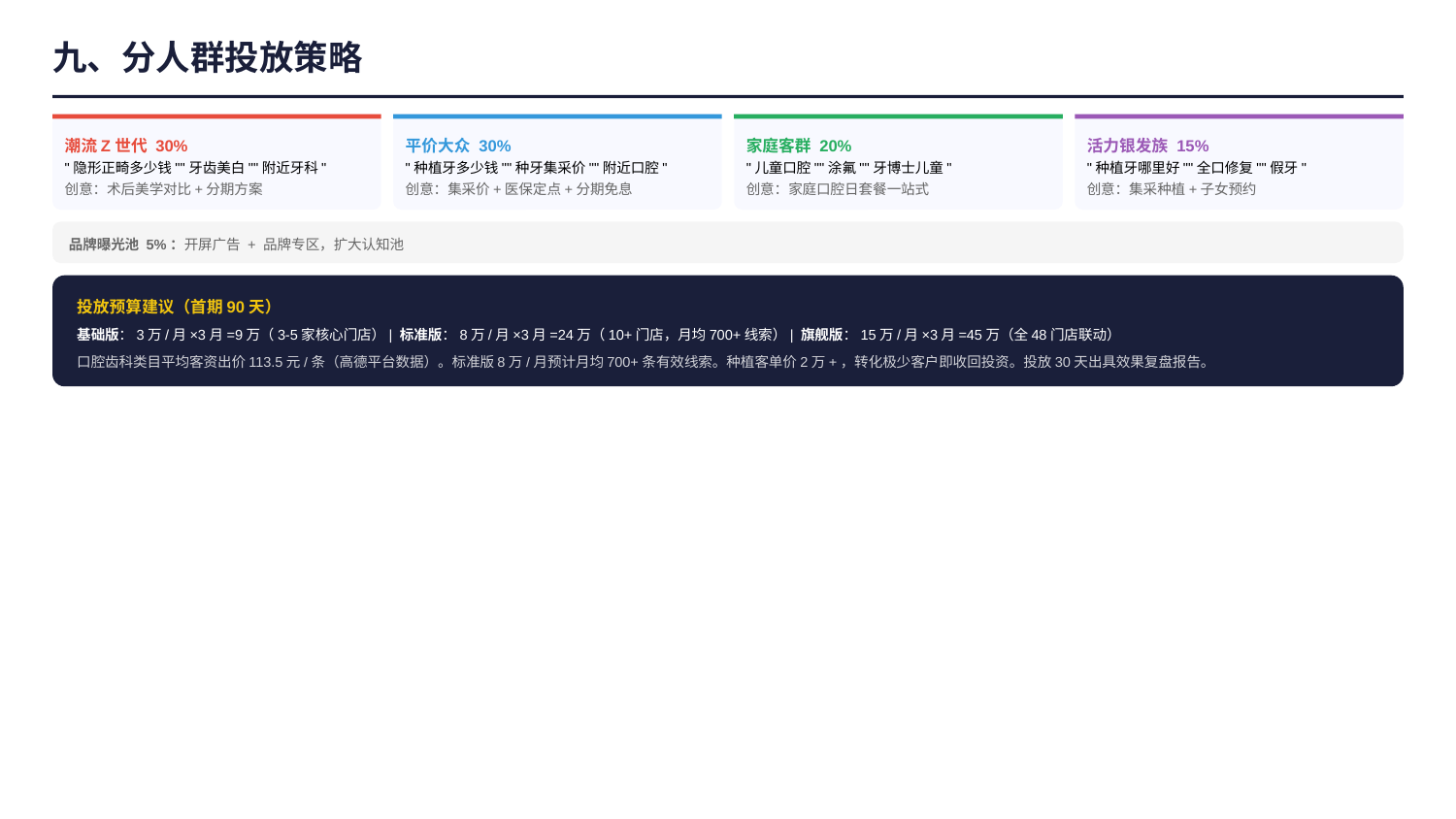

九、分人群投放策略

潮流Z世代 30%
平价大众 30%
家庭客群 20%
活力银发族 15%
"隐形正畸多少钱""牙齿美白""附近牙科"
"种植牙多少钱""种牙集采价""附近口腔"
"儿童口腔""涂氟""牙博士儿童"
"种植牙哪里好""全口修复""假牙"
创意：术后美学对比+分期方案
创意：集采价+医保定点+分期免息
创意：家庭口腔日套餐一站式
创意：集采种植+子女预约

品牌曝光池 5%：开屏广告 + 品牌专区，扩大认知池

投放预算建议（首期90天）
基础版：3万/月×3月=9万（3-5家核心门店）| 标准版：8万/月×3月=24万（10+门店，月均700+线索）| 旗舰版：15万/月×3月=45万（全48门店联动）
口腔齿科类目平均客资出价113.5元/条（高德平台数据）。标准版8万/月预计月均700+条有效线索。种植客单价2万+，转化极少客户即收回投资。投放30天出具效果复盘报告。